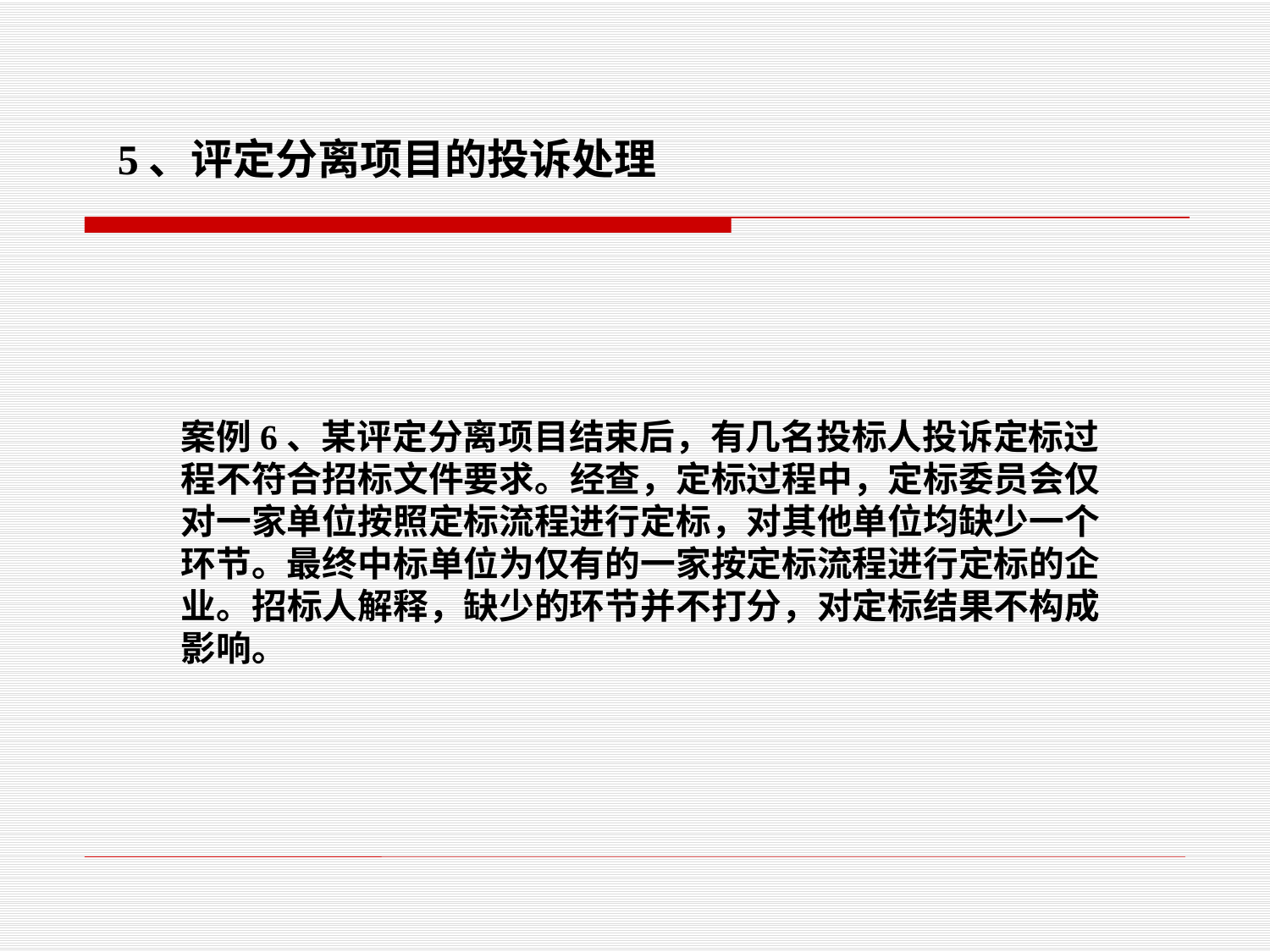

5、评定分离项目的投诉处理
案例6、某评定分离项目结束后，有几名投标人投诉定标过程不符合招标文件要求。经查，定标过程中，定标委员会仅对一家单位按照定标流程进行定标，对其他单位均缺少一个环节。最终中标单位为仅有的一家按定标流程进行定标的企业。招标人解释，缺少的环节并不打分，对定标结果不构成影响。